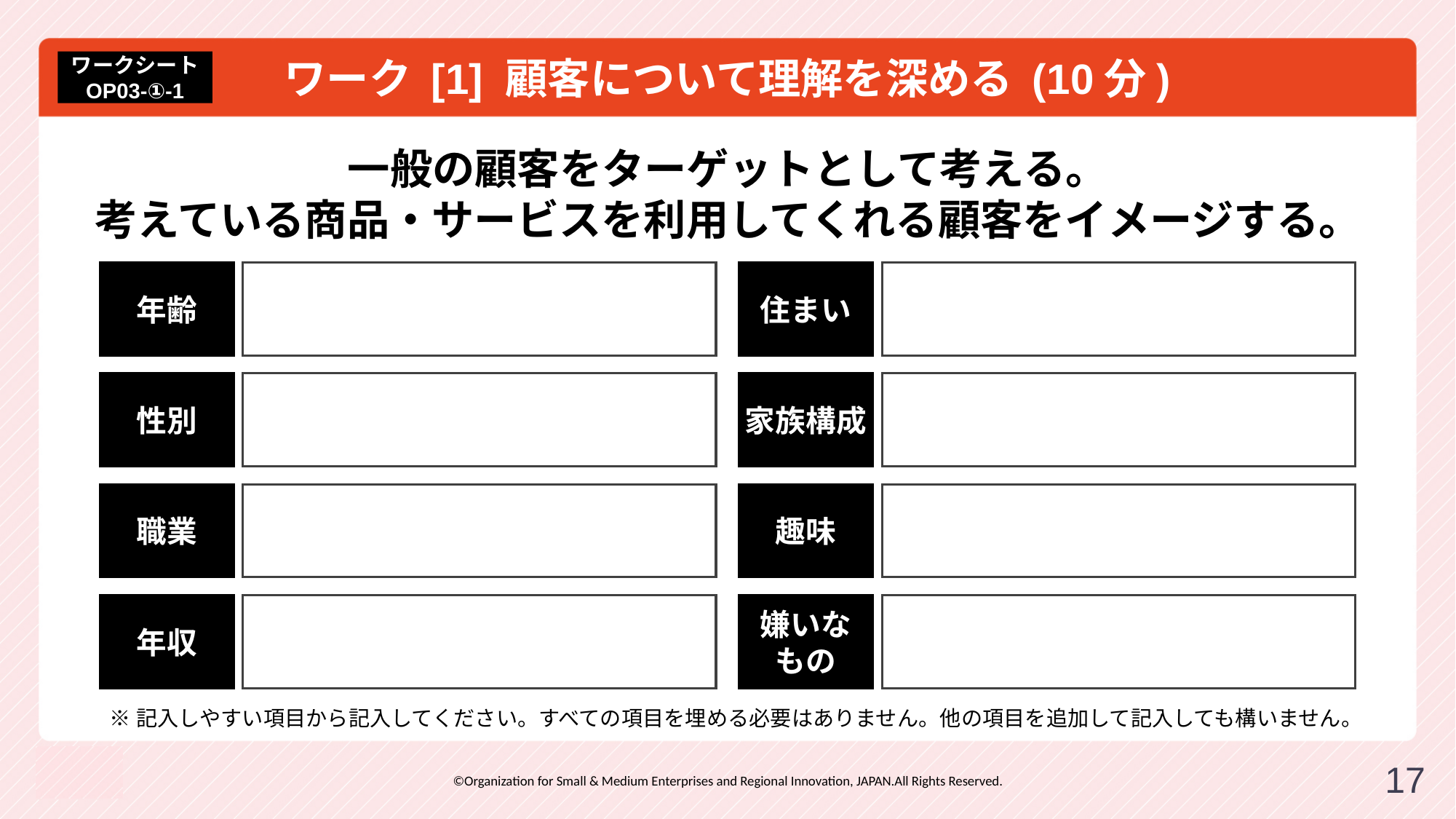

# ワーク [1] 顧客について理解を深める (10分)
ワークシート
OP03-①-1
一般の顧客をターゲットとして考える。
考えている商品・サービスを利用してくれる顧客をイメージする。
年齢

住まい

性別

家族構成

職業

趣味

年収

嫌いな
もの

※記入しやすい項目から記入してください。すべての項目を埋める必要はありません。他の項目を追加して記入しても構いません。